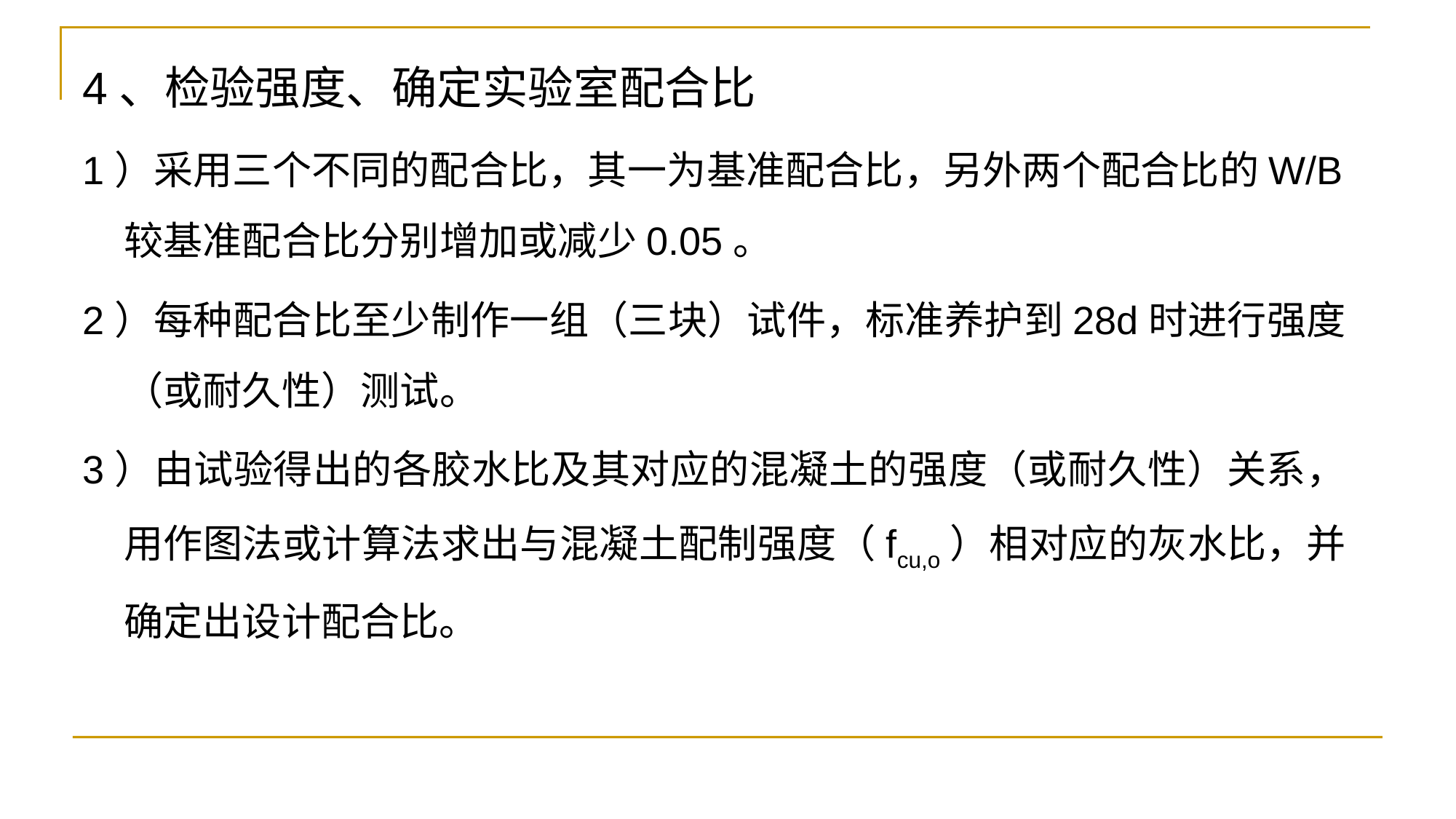

4、检验强度、确定实验室配合比
1）采用三个不同的配合比，其一为基准配合比，另外两个配合比的W/B较基准配合比分别增加或减少0.05。
2）每种配合比至少制作一组（三块）试件，标准养护到28d时进行强度（或耐久性）测试。
3）由试验得出的各胶水比及其对应的混凝土的强度（或耐久性）关系，用作图法或计算法求出与混凝土配制强度（fcu,o）相对应的灰水比，并确定出设计配合比。